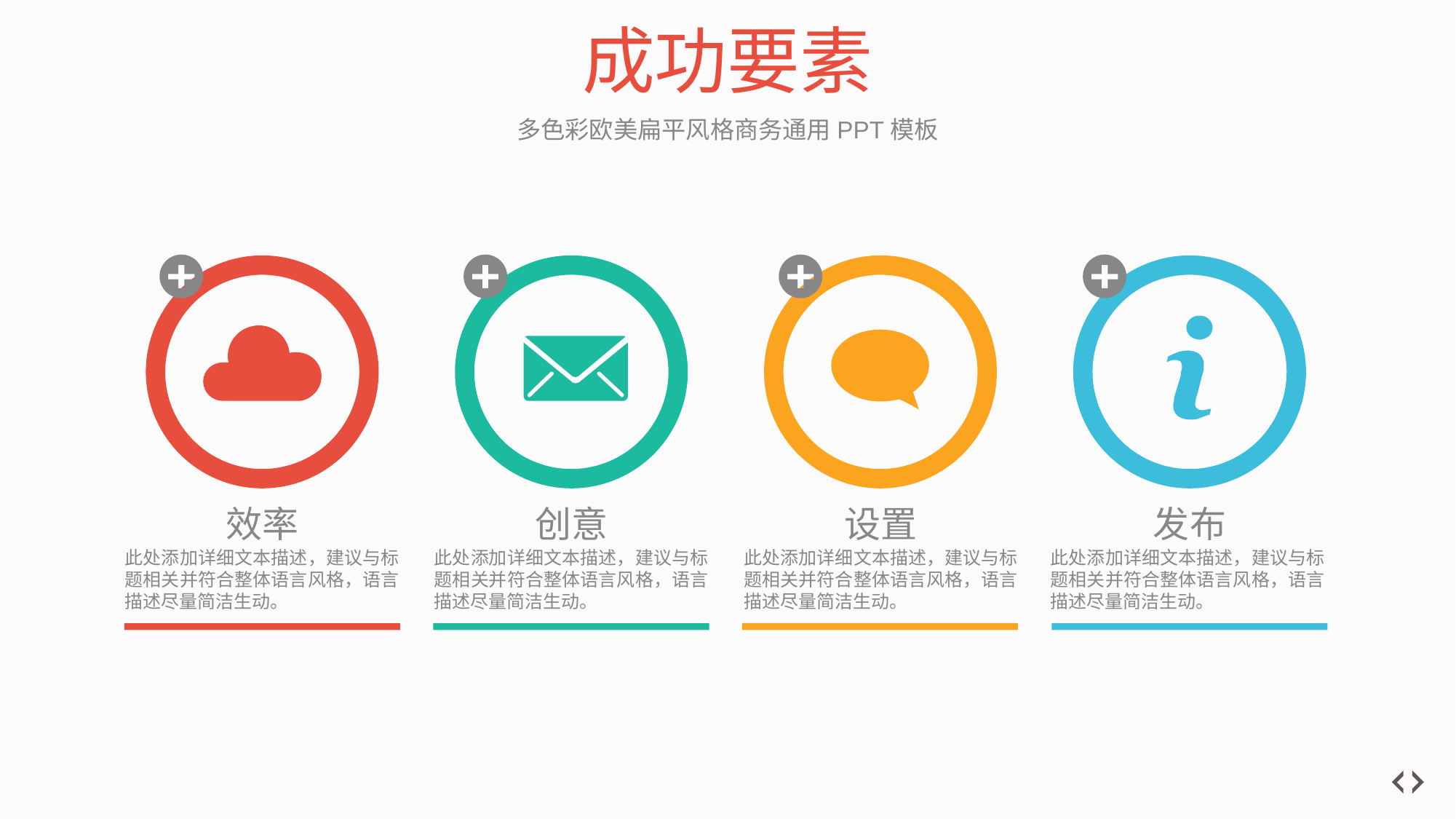

# 成功要素
多色彩欧美扁平风格商务通用PPT模板

效率
创意
设置
发布
此处添加详细文本描述，建议与标题相关并符合整体语言风格，语言描述尽量简洁生动。
此处添加详细文本描述，建议与标题相关并符合整体语言风格，语言描述尽量简洁生动。
此处添加详细文本描述，建议与标题相关并符合整体语言风格，语言描述尽量简洁生动。
此处添加详细文本描述，建议与标题相关并符合整体语言风格，语言描述尽量简洁生动。

38